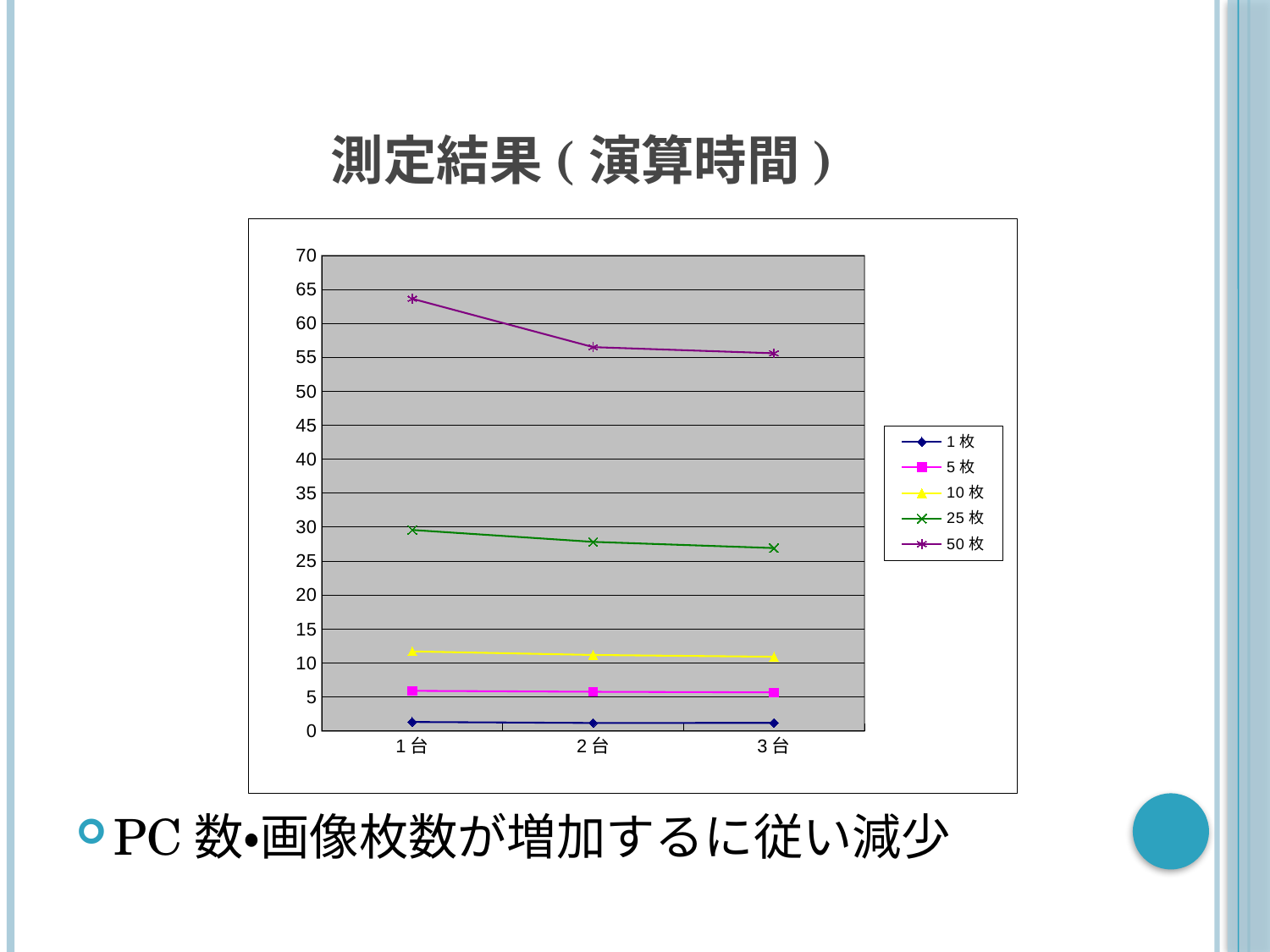

# 測定結果(演算時間)

### Chart

| Category | 1枚 | 5枚 | 10枚 | 25枚 | 50枚 |
|---|---|---|---|---|---|
| 1台 | 1.29 | 5.87 | 11.68 | 29.56 | 63.61 |
| 2台 | 1.1399999999999992 | 5.73 | 11.16 | 27.81000000000001 | 56.48 |
| 3台 | 1.1599999999999993 | 5.64 | 10.89 | 26.9 | 55.58 |

PC数・画像枚数が増加するに従い減少